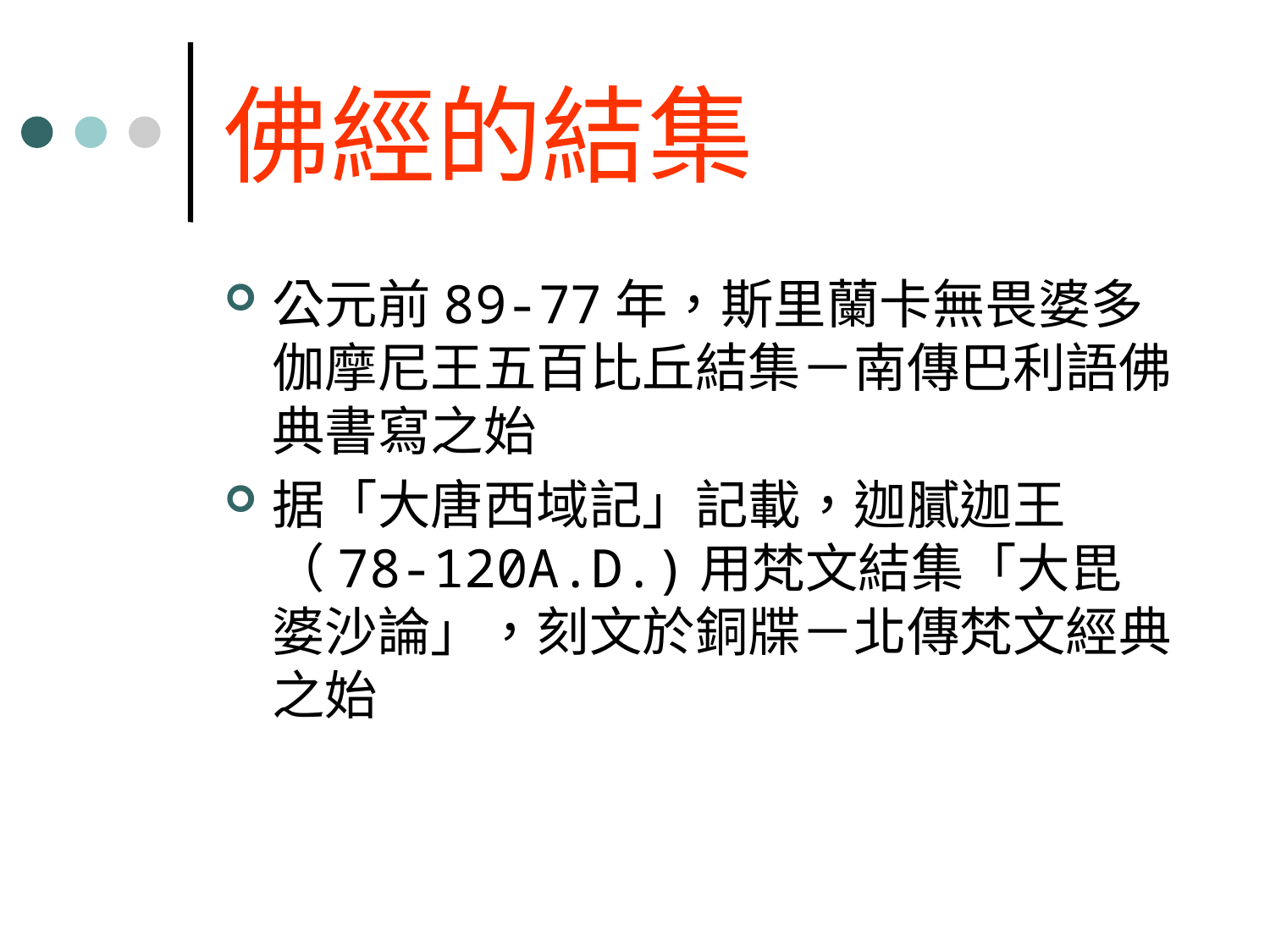

# 佛經的結集
公元前89-77年，斯里蘭卡無畏婆多伽摩尼王五百比丘結集－南傳巴利語佛典書寫之始
据「大唐西域記」記載，迦膩迦王（78-120A.D.)用梵文結集「大毘婆沙論」，刻文於銅牒－北傳梵文經典之始